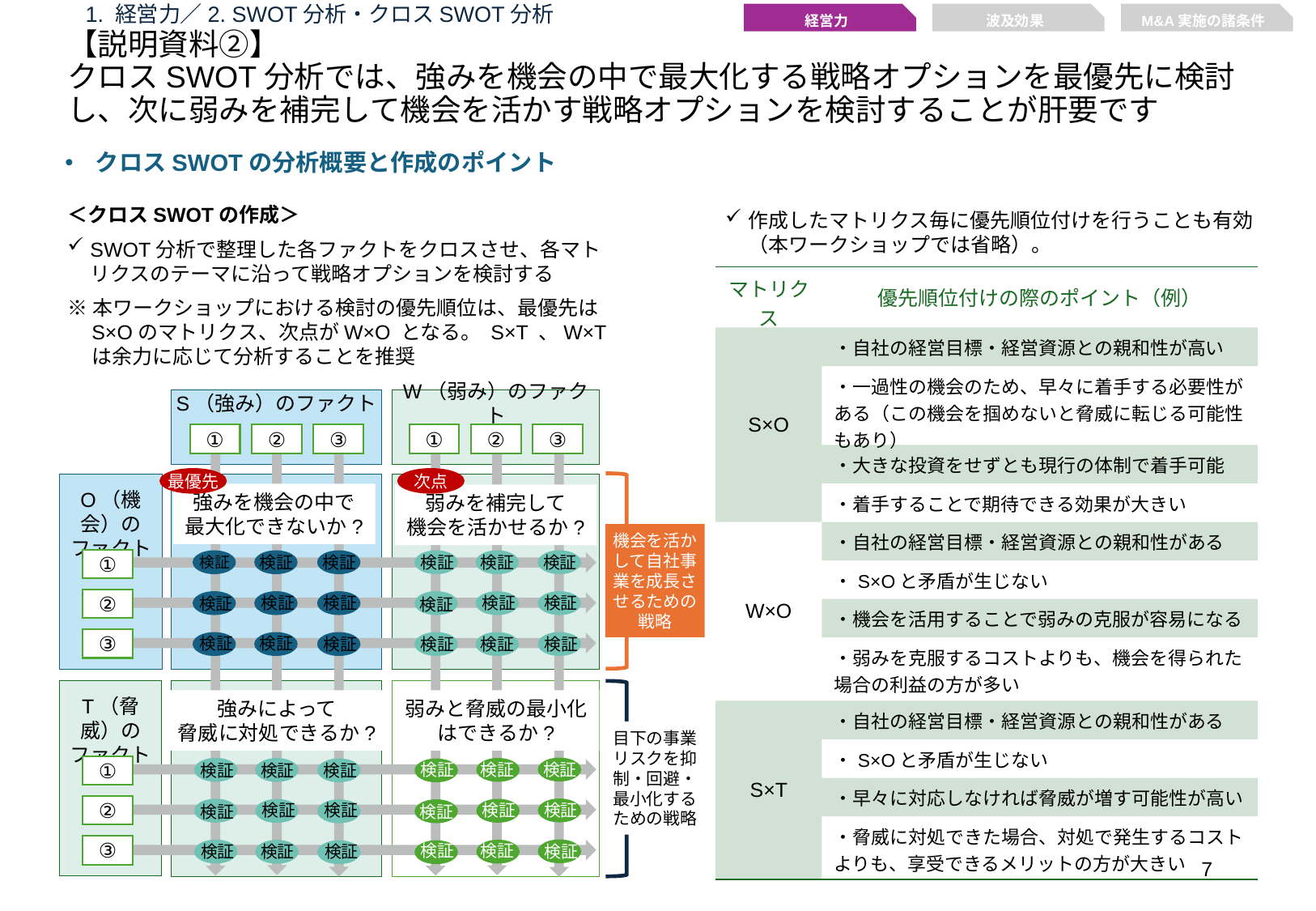

1. 経営力／2. SWOT分析・クロスSWOT分析
経営力
波及効果
M&A実施の諸条件
【説明資料②】
クロスSWOT分析では、強みを機会の中で最大化する戦略オプションを最優先に検討し、次に弱みを補完して機会を活かす戦略オプションを検討することが肝要です
クロスSWOTの分析概要と作成のポイント
＜クロスSWOTの作成＞
SWOT分析で整理した各ファクトをクロスさせ、各マトリクスのテーマに沿って戦略オプションを検討する
※本ワークショップにおける検討の優先順位は、最優先はS×Oのマトリクス、次点がW×O となる。 S×T 、W×Tは余力に応じて分析することを推奨
作成したマトリクス毎に優先順位付けを行うことも有効（本ワークショップでは省略）。

| マトリクス | 優先順位付けの際のポイント（例） |
| --- | --- |
| S×O | ・自社の経営目標・経営資源との親和性が高い |
|  | ・一過性の機会のため、早々に着手する必要性がある（この機会を掴めないと脅威に転じる可能性もあり） |
|  | ・大きな投資をせずとも現行の体制で着手可能 |
|  | ・着手することで期待できる効果が大きい |
| W×O | ・自社の経営目標・経営資源との親和性がある |
|  | ・S×Oと矛盾が生じない |
|  | ・機会を活用することで弱みの克服が容易になる |
|  | ・弱みを克服するコストよりも、機会を得られた場合の利益の方が多い |
| S×T | ・自社の経営目標・経営資源との親和性がある |
|  | ・S×Oと矛盾が生じない |
|  | ・早々に対応しなければ脅威が増す可能性が高い |
|  | ・脅威に対処できた場合、対処で発生するコストよりも、享受できるメリットの方が大きい |
S（強み）のファクト

W（弱み）のファクト

①
②
③
①
②
③

O（機会）のファクト

強みを機会の中で
最大化できないか?
弱みを補完して
機会を活かせるか?
検証
検証
検証
検証
検証
検証
①

検証
検証
検証
検証
検証
検証
②

検証
検証
検証
検証
検証
検証
③

T（脅威）のファクト

強みによって
脅威に対処できるか?
弱みと脅威の最小化
はできるか?
検証
検証
検証
検証
検証
検証
①

検証
検証
検証
検証
②
検証
検証

③
検証
検証
検証
検証
検証
検証

最優先
次点

機会を活かして自社事業を成長させるための戦略

目下の事業リスクを抑制・回避・最小化するための戦略
7